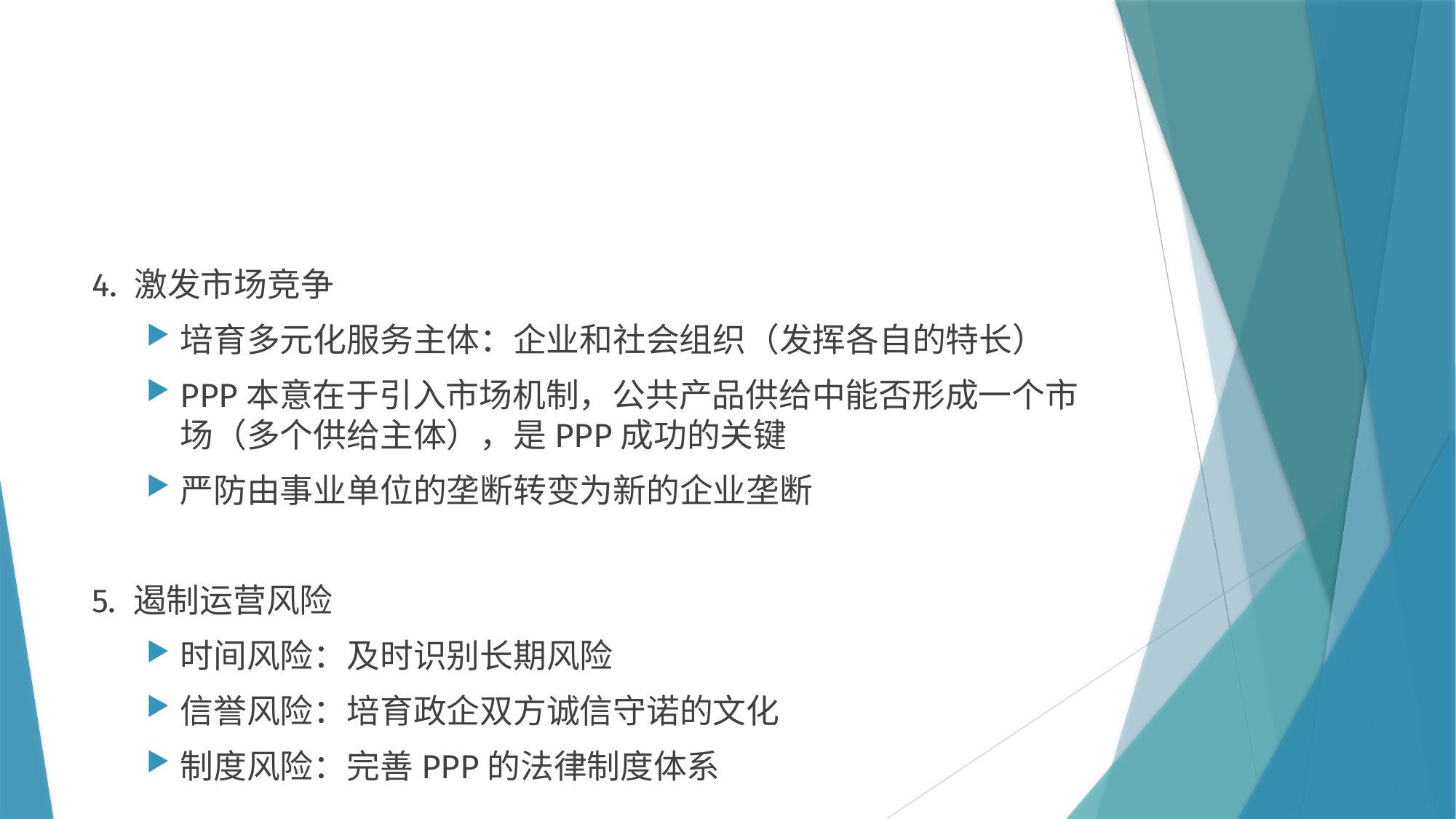

#
4. 激发市场竞争
培育多元化服务主体：企业和社会组织（发挥各自的特长）
PPP本意在于引入市场机制，公共产品供给中能否形成一个市场（多个供给主体），是PPP成功的关键
严防由事业单位的垄断转变为新的企业垄断

5. 遏制运营风险
时间风险：及时识别长期风险
信誉风险：培育政企双方诚信守诺的文化
制度风险：完善PPP的法律制度体系